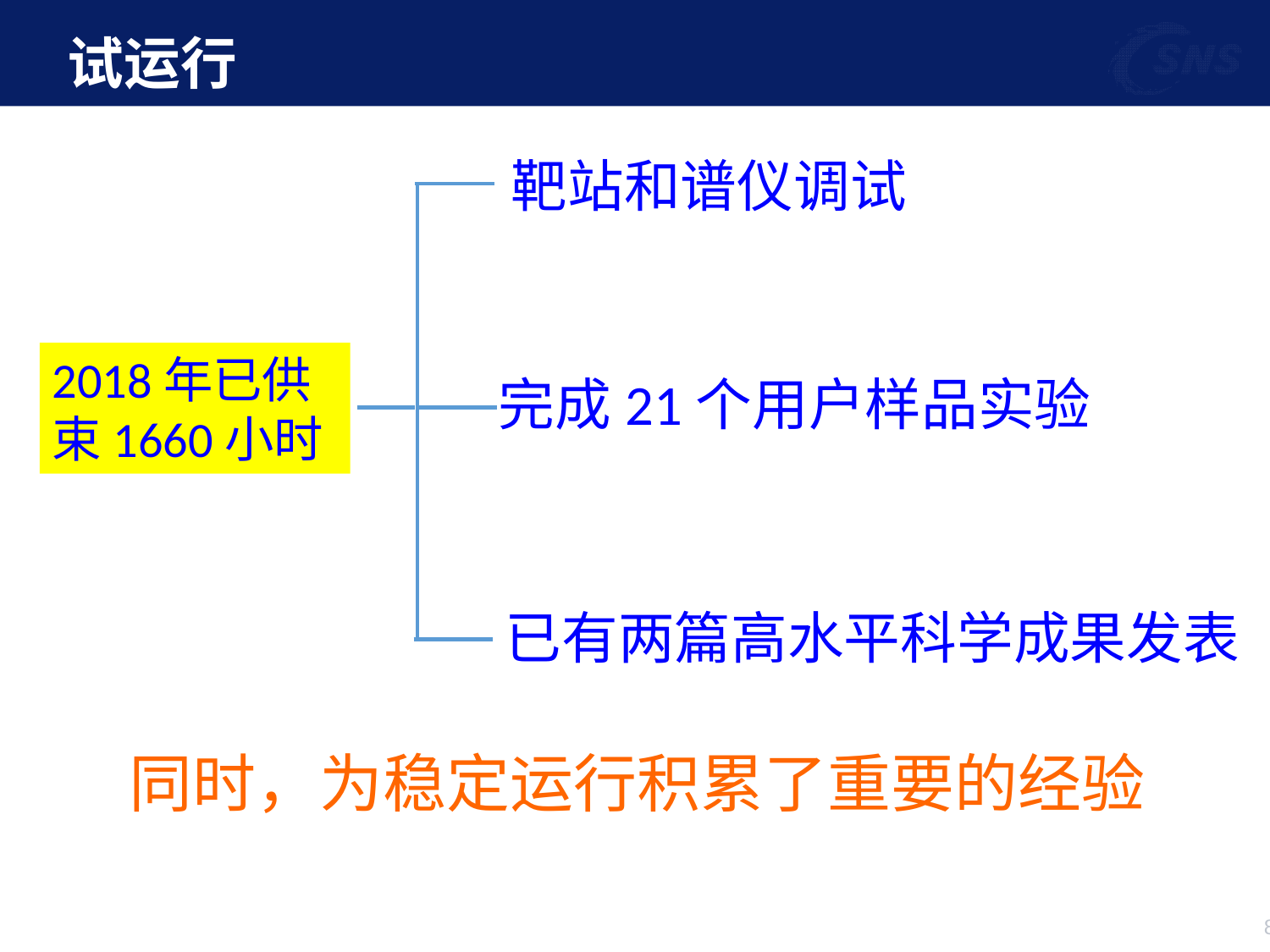

# 试运行
靶站和谱仪调试
2018年已供束1660小时
完成21个用户样品实验
已有两篇高水平科学成果发表
同时，为稳定运行积累了重要的经验